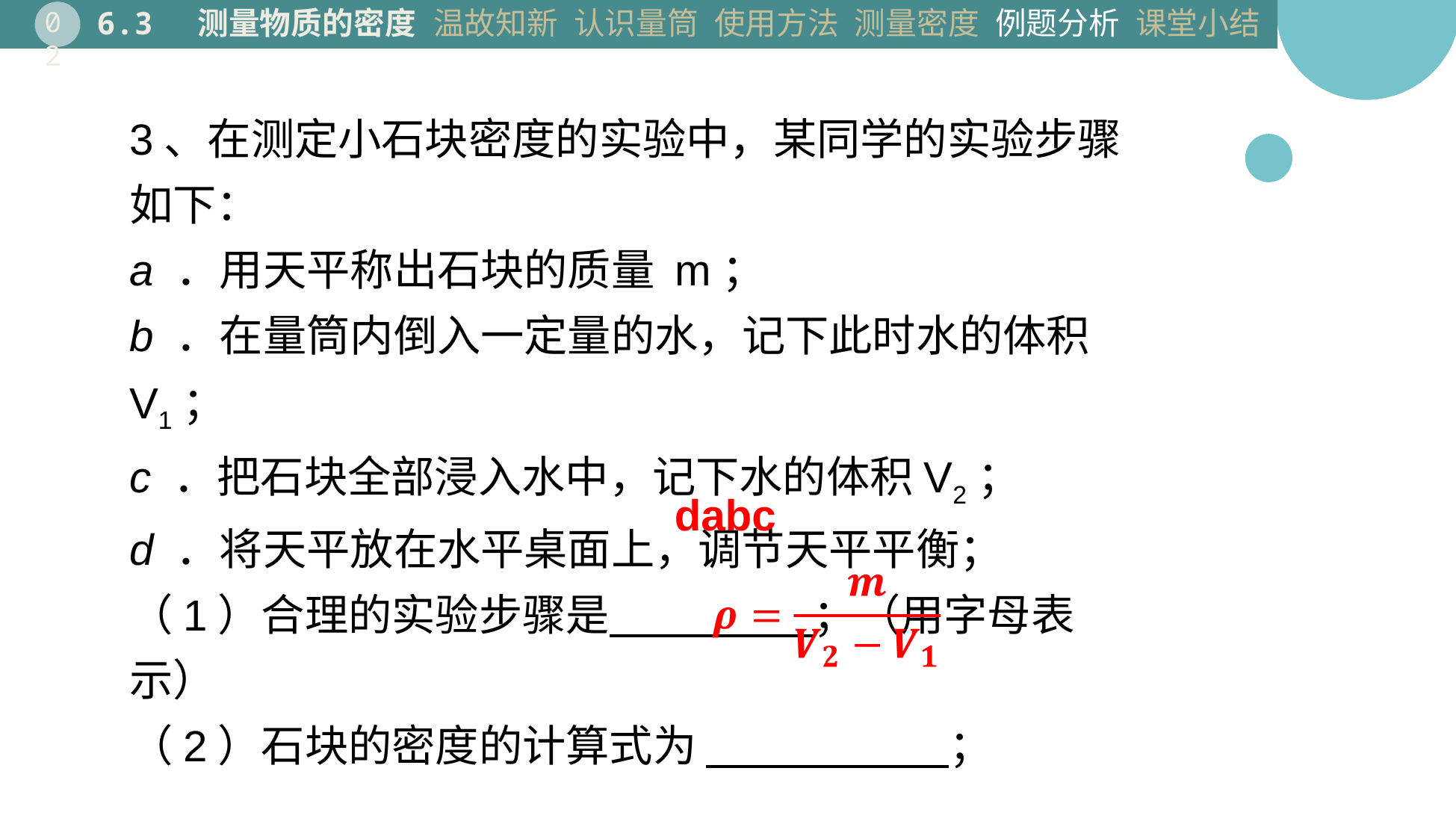

温故知新
认识量筒
使用方法
测量密度
例题分析
课堂小结
6.3  测量物质的密度

02

3、在测定小石块密度的实验中，某同学的实验步骤如下：
a ．用天平称出石块的质量 m；
b ．在量筒内倒入一定量的水，记下此时水的体积V1；
c ．把石块全部浸入水中，记下水的体积V2；
d ．将天平放在水平桌面上，调节天平平衡；
（1）合理的实验步骤是                     ；（用字母表示）
（2）石块的密度的计算式为                          ；

dabc